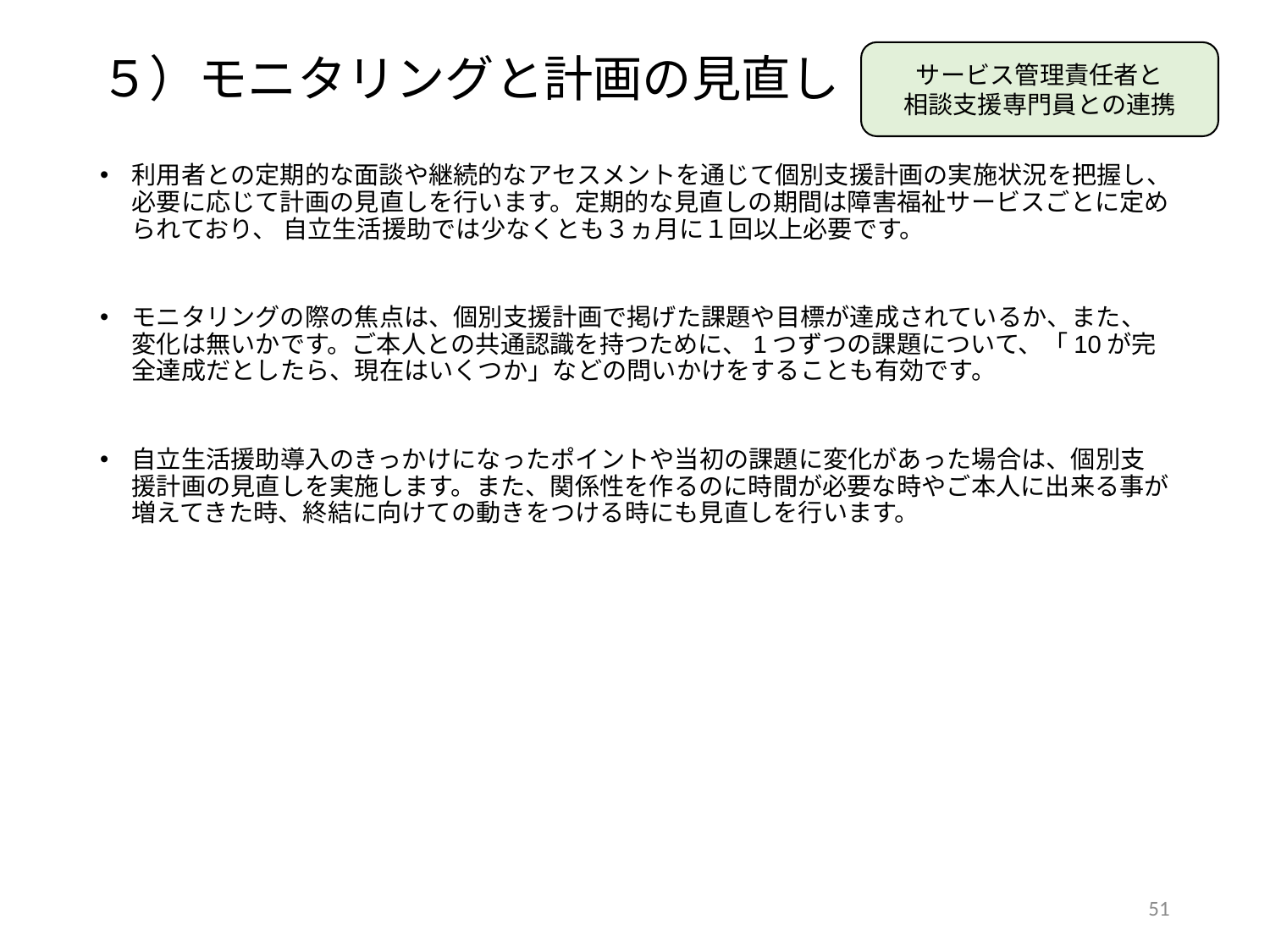

５）モニタリングと計画の見直し
サービス管理責任者と
相談支援専門員との連携
利用者との定期的な面談や継続的なアセスメントを通じて個別支援計画の実施状況を把握し、必要に応じて計画の見直しを行います。定期的な見直しの期間は障害福祉サービスごとに定められており、 自立生活援助では少なくとも３ヵ月に１回以上必要です。

モニタリングの際の焦点は、個別支援計画で掲げた課題や目標が達成されているか、また、変化は無いかです。ご本人との共通認識を持つために、1つずつの課題について、「10が完全達成だとしたら、現在はいくつか」などの問いかけをすることも有効です。

自立生活援助導入のきっかけになったポイントや当初の課題に変化があった場合は、個別支援計画の見直しを実施します。また、関係性を作るのに時間が必要な時やご本人に出来る事が増えてきた時、終結に向けての動きをつける時にも見直しを行います。

51